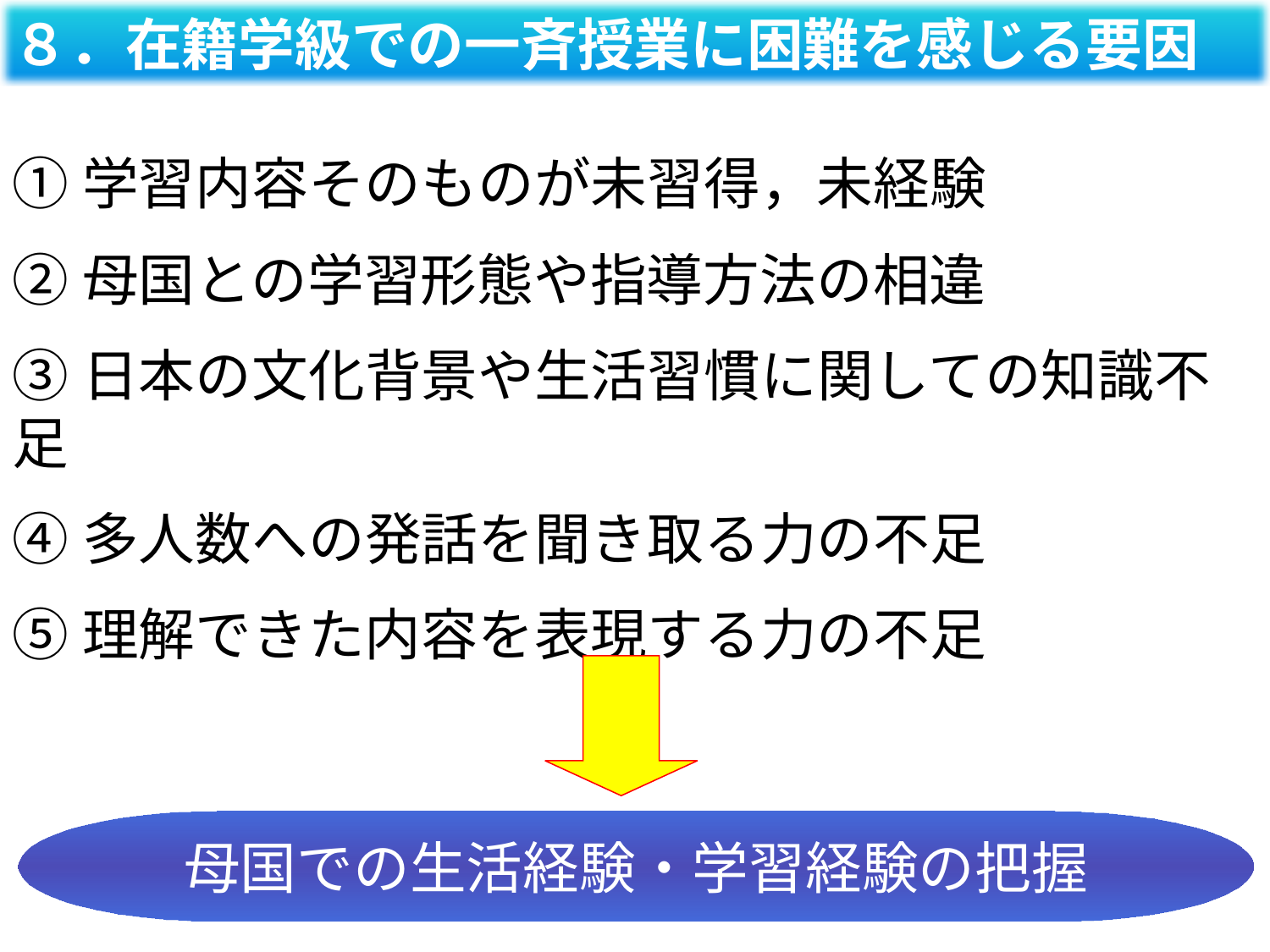

８．在籍学級での一斉授業に困難を感じる要因

①学習内容そのものが未習得，未経験
②母国との学習形態や指導方法の相違
③日本の文化背景や生活習慣に関しての知識不足
④多人数への発話を聞き取る力の不足
⑤理解できた内容を表現する力の不足

母国での生活経験・学習経験の把握